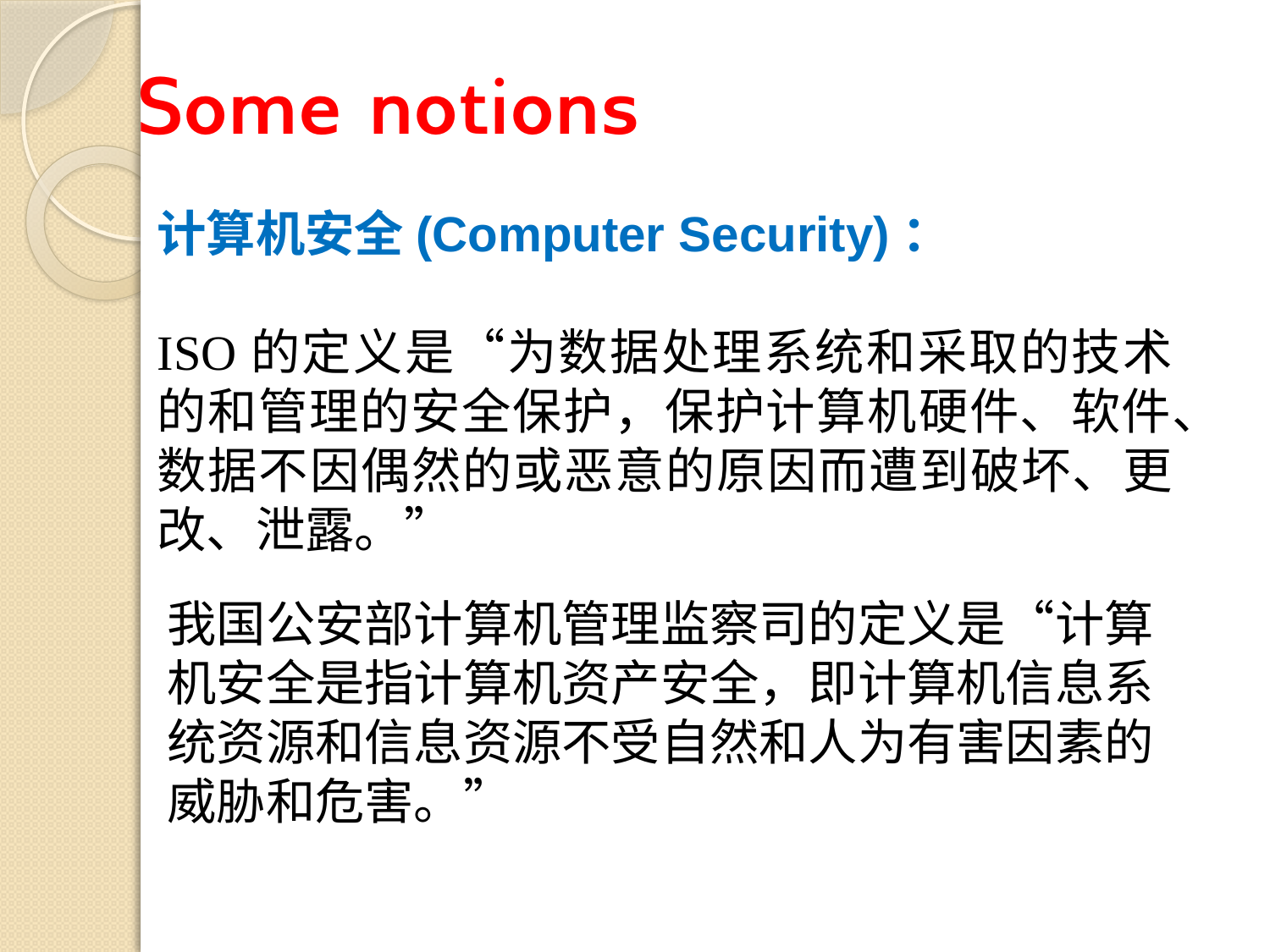

# Some notions
计算机安全(Computer Security)：

ISO的定义是“为数据处理系统和采取的技术的和管理的安全保护，保护计算机硬件、软件、数据不因偶然的或恶意的原因而遭到破坏、更改、泄露。”
我国公安部计算机管理监察司的定义是“计算机安全是指计算机资产安全，即计算机信息系统资源和信息资源不受自然和人为有害因素的威胁和危害。”